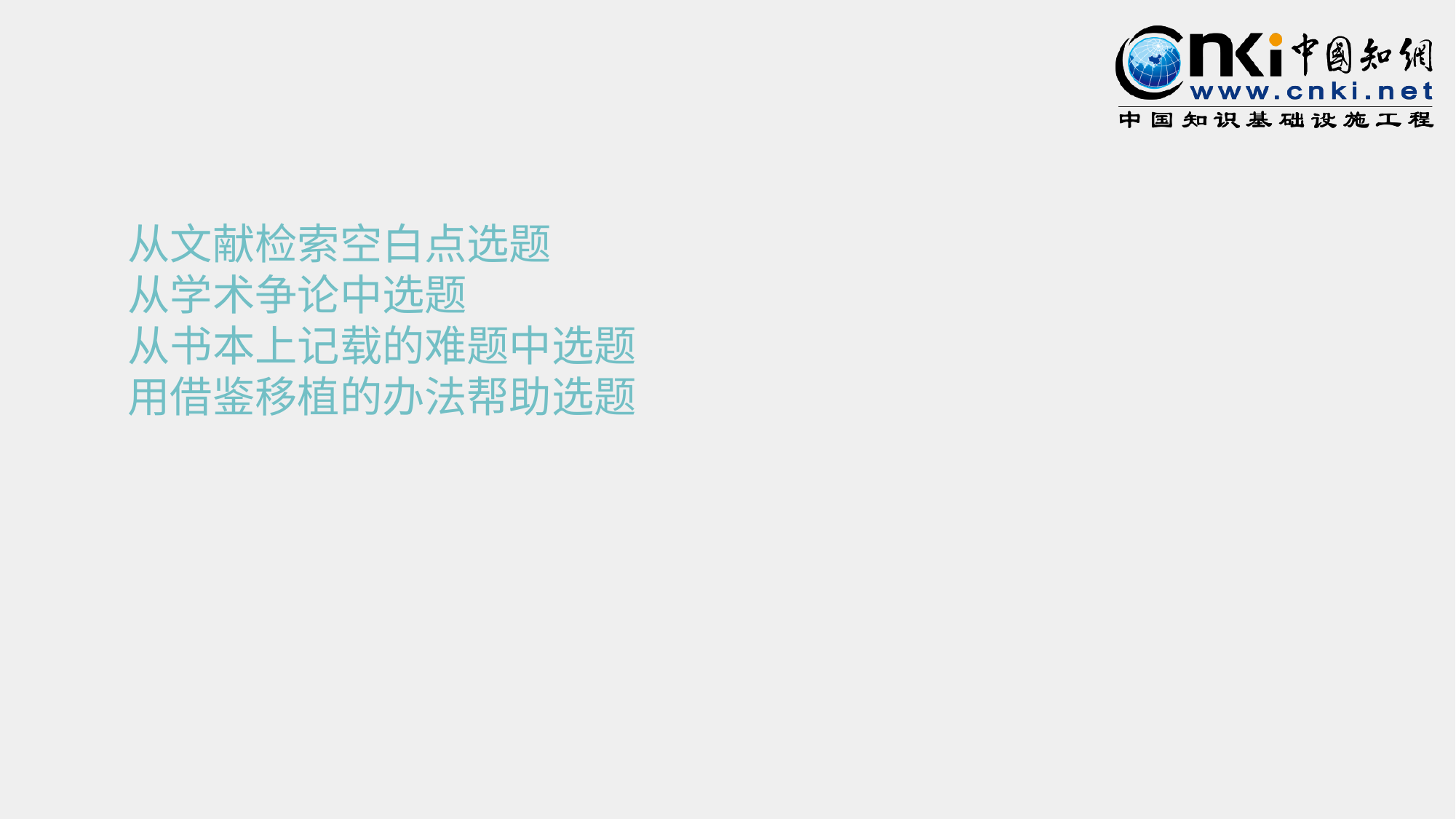

从文献检索空白点选题
从学术争论中选题
从书本上记载的难题中选题
用借鉴移植的办法帮助选题